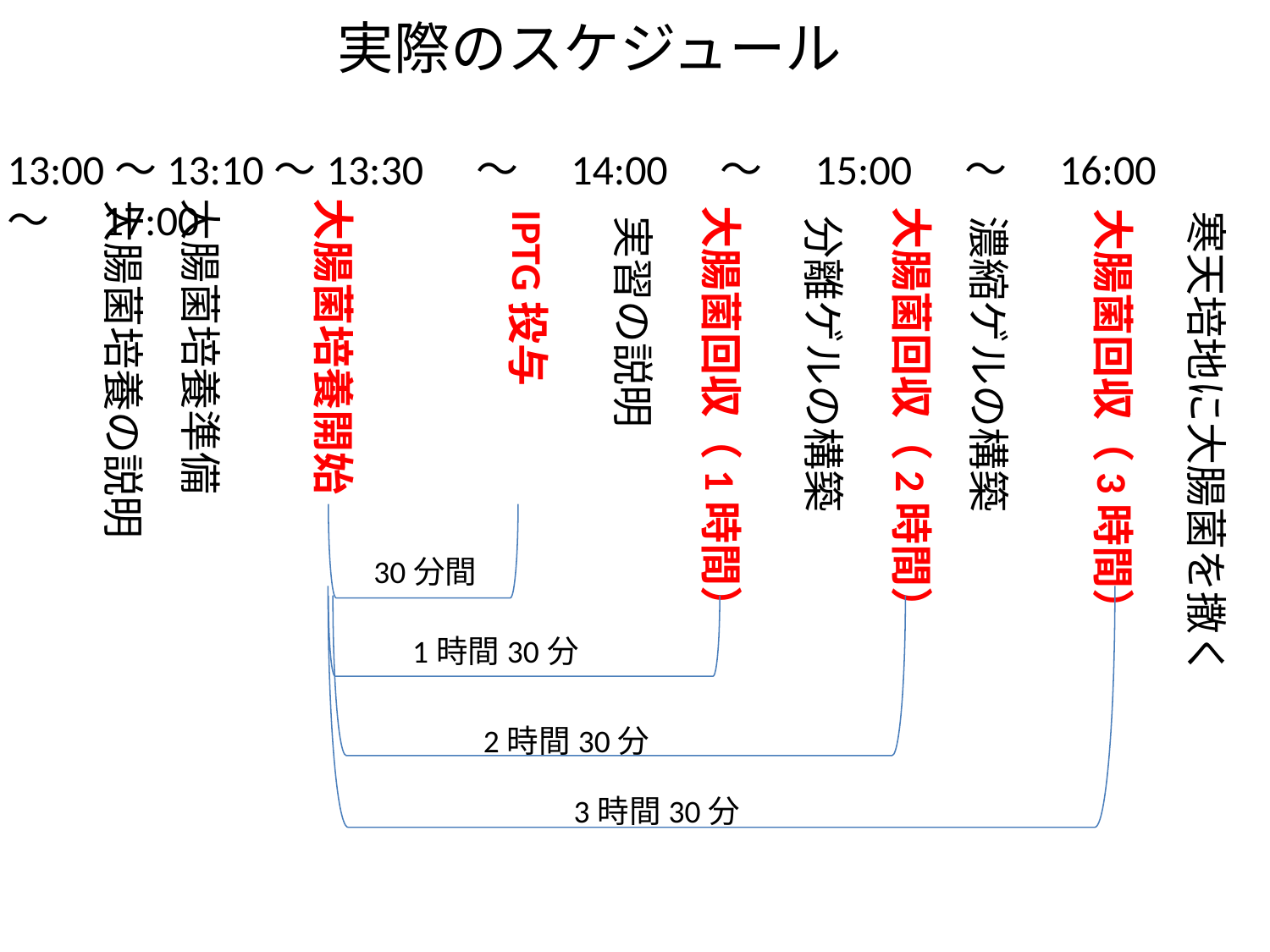

実際のスケジュール
13:00～13:10～13:30　～　14:00　～　15:00　～　16:00　～　17:00
大腸菌培養準備
大腸菌培養開始
大腸菌培養の説明
大腸菌回収（1時間）
大腸菌回収（2時間）
大腸菌回収（3時間）
IPTG投与
寒天培地に大腸菌を撒く
分離ゲルの構築
実習の説明
濃縮ゲルの構築

30分間
1時間30分
2時間30分
3時間30分